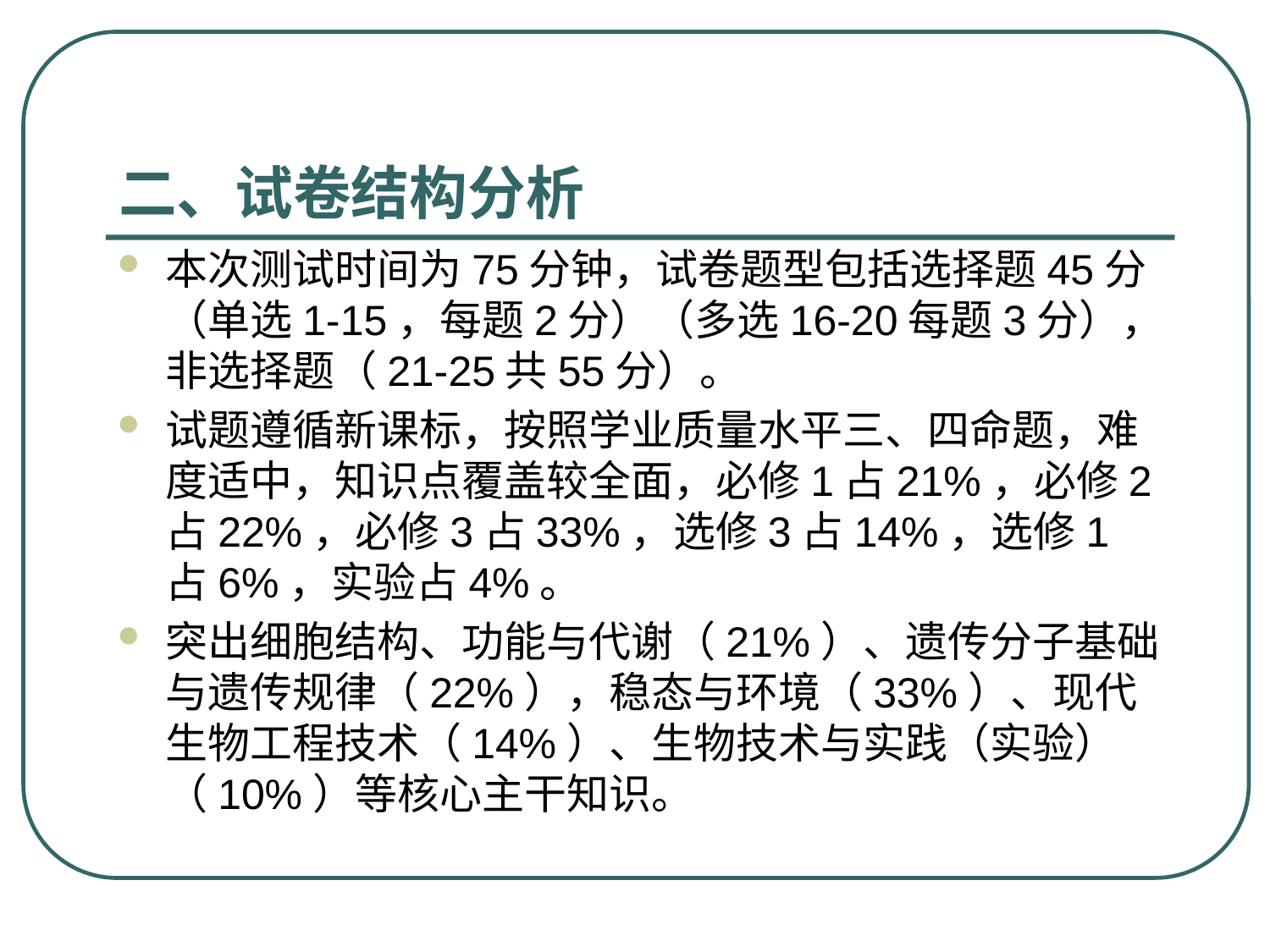

# 二、试卷结构分析
本次测试时间为75分钟，试卷题型包括选择题45分（单选1-15，每题2分）（多选16-20每题3分），非选择题（21-25共55分）。
试题遵循新课标，按照学业质量水平三、四命题，难度适中，知识点覆盖较全面，必修1占21%，必修2占22%，必修3占33%，选修3占14%，选修1占6%，实验占4%。
突出细胞结构、功能与代谢（21%）、遗传分子基础与遗传规律（22%），稳态与环境（33%）、现代生物工程技术（14%）、生物技术与实践（实验）（10%）等核心主干知识。